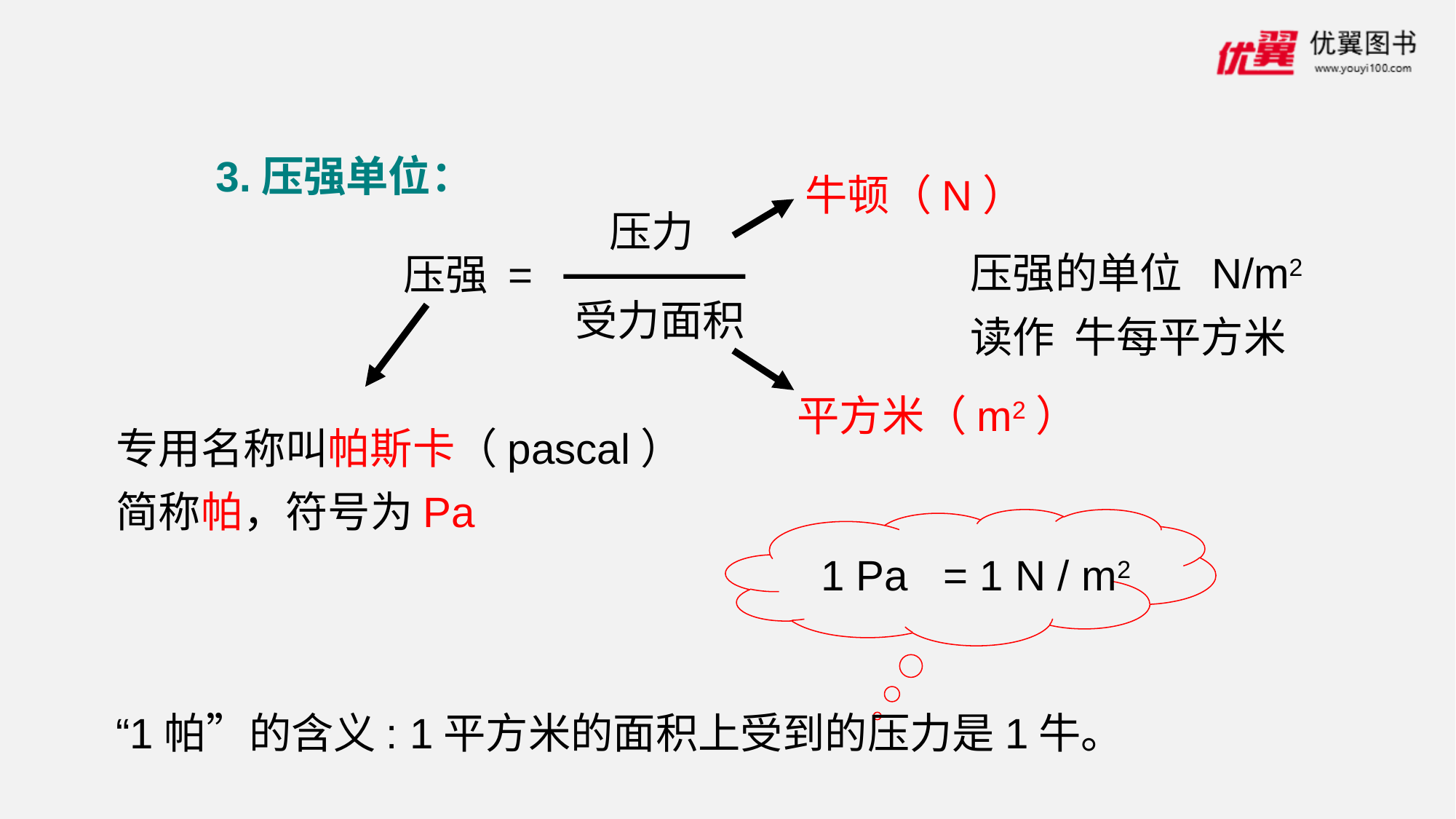

3.压强单位：
牛顿（N）

压力
压强 =

受力面积
压强的单位  N/m2
读作  牛每平方米

平方米（m2）
专用名称叫帕斯卡（pascal）
简称帕，符号为Pa

　1 Pa   = 1 N / m2
“1帕”的含义: 1平方米的面积上受到的压力是1牛。